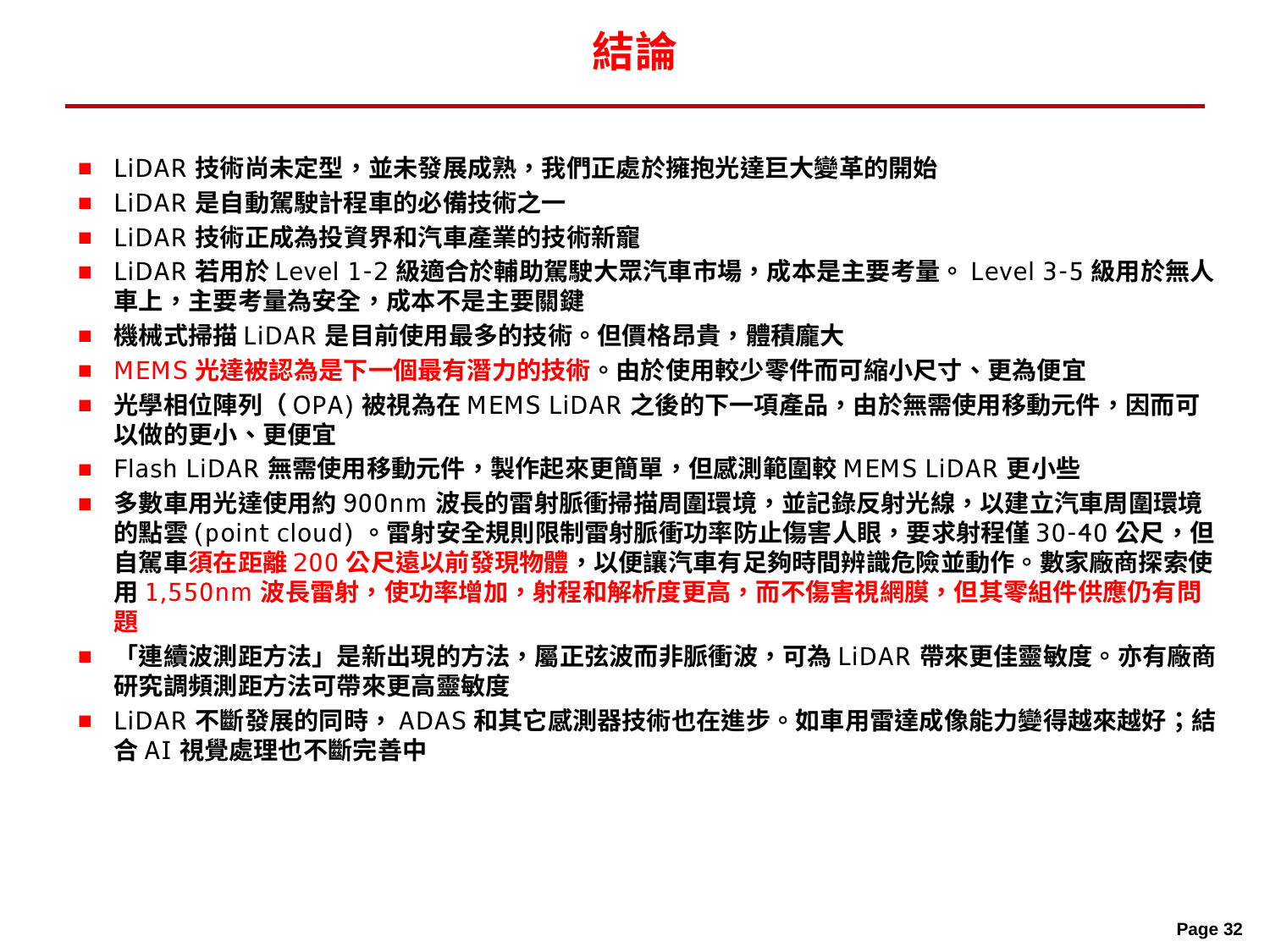

# 結論
LiDAR技術尚未定型，並未發展成熟，我們正處於擁抱光達巨大變革的開始
LiDAR是自動駕駛計程車的必備技術之一
LiDAR技術正成為投資界和汽車產業的技術新寵
LiDAR若用於Level 1-2級適合於輔助駕駛大眾汽車市場，成本是主要考量。Level 3-5級用於無人車上，主要考量為安全，成本不是主要關鍵
機械式掃描LiDAR是目前使用最多的技術。但價格昂貴，體積龐大
MEMS光達被認為是下一個最有潛力的技術。由於使用較少零件而可縮小尺寸、更為便宜
光學相位陣列（OPA)被視為在MEMS LiDAR之後的下一項產品，由於無需使用移動元件，因而可以做的更小、更便宜
Flash LiDAR無需使用移動元件，製作起來更簡單，但感測範圍較MEMS LiDAR更小些
多數車用光達使用約900nm波長的雷射脈衝掃描周圍環境，並記錄反射光線，以建立汽車周圍環境的點雲(point cloud)。雷射安全規則限制雷射脈衝功率防止傷害人眼，要求射程僅30-40公尺，但自駕車須在距離200公尺遠以前發現物體，以便讓汽車有足夠時間辨識危險並動作。數家廠商探索使用1,550nm波長雷射，使功率增加，射程和解析度更高，而不傷害視網膜，但其零組件供應仍有問題
「連續波測距方法」是新出現的方法，屬正弦波而非脈衝波，可為LiDAR帶來更佳靈敏度。亦有廠商研究調頻測距方法可帶來更高靈敏度
LiDAR不斷發展的同時，ADAS和其它感測器技術也在進步。如車用雷達成像能力變得越來越好；結合AI視覺處理也不斷完善中